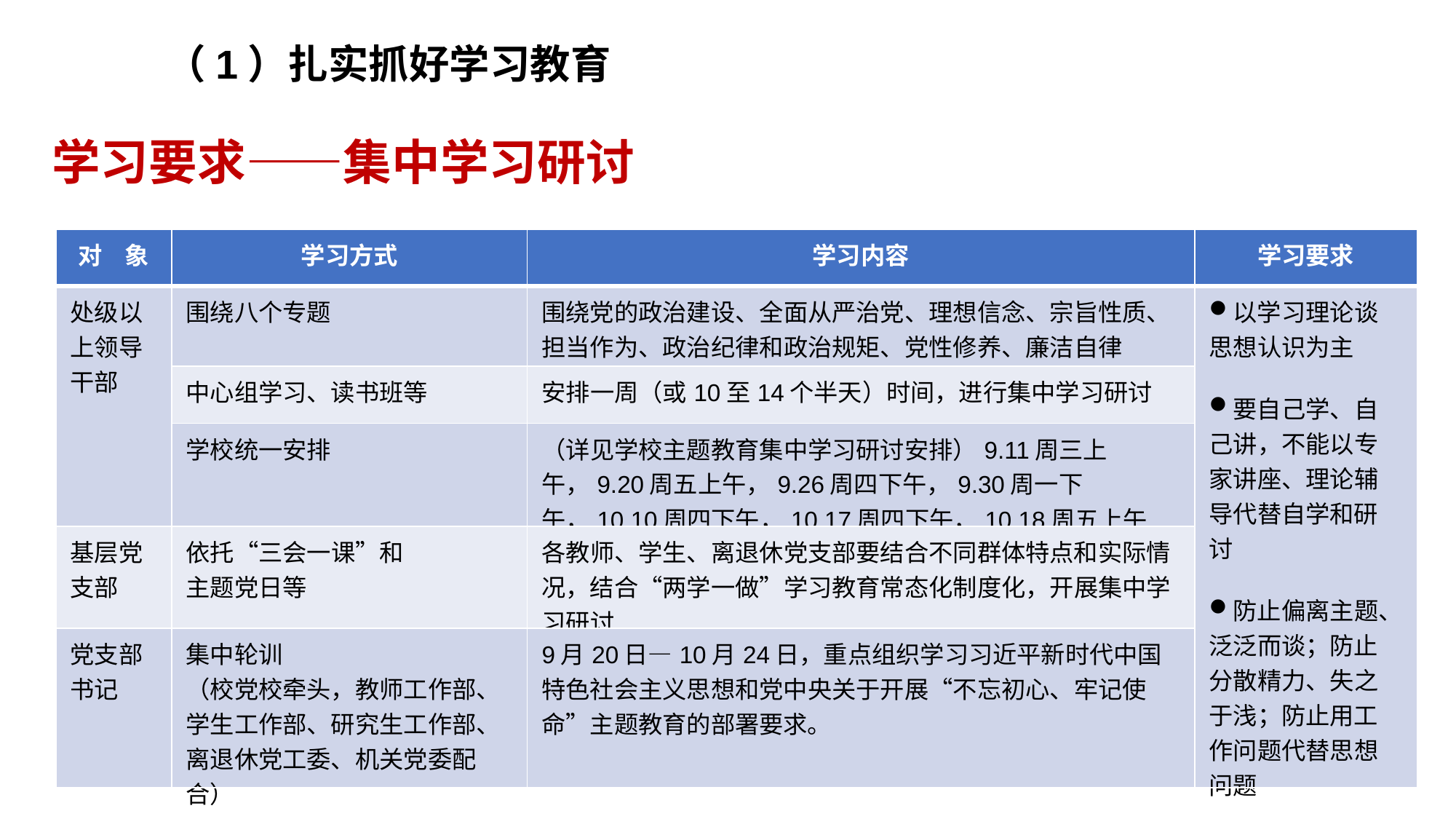

（1）扎实抓好学习教育
学习要求——集中学习研讨
| 对 象 | 学习方式 | 学习内容 | 学习要求 |
| --- | --- | --- | --- |
| 处级以上领导干部 | 围绕八个专题 | 围绕党的政治建设、全面从严治党、理想信念、宗旨性质、担当作为、政治纪律和政治规矩、党性修养、廉洁自律 | 以学习理论谈思想认识为主 要自己学、自己讲，不能以专家讲座、理论辅导代替自学和研讨 防止偏离主题、泛泛而谈；防止分散精力、失之于浅；防止用工作问题代替思想问题 |
|  | 中心组学习、读书班等 | 安排一周（或10至14个半天）时间，进行集中学习研讨 |  |
|  | 学校统一安排 | （详见学校主题教育集中学习研讨安排）9.11周三上午，9.20周五上午，9.26周四下午，9.30周一下午，10.10周四下午，10.17周四下午，10.18周五上午 |  |
| 基层党支部 | 依托“三会一课”和 主题党日等 | 各教师、学生、离退休党支部要结合不同群体特点和实际情况，结合“两学一做”学习教育常态化制度化，开展集中学习研讨 |  |
| 党支部书记 | 集中轮训 （校党校牵头，教师工作部、学生工作部、研究生工作部、离退休党工委、机关党委配合） | 9月20日—10月24日，重点组织学习习近平新时代中国特色社会主义思想和党中央关于开展“不忘初心、牢记使命”主题教育的部署要求。 |  |